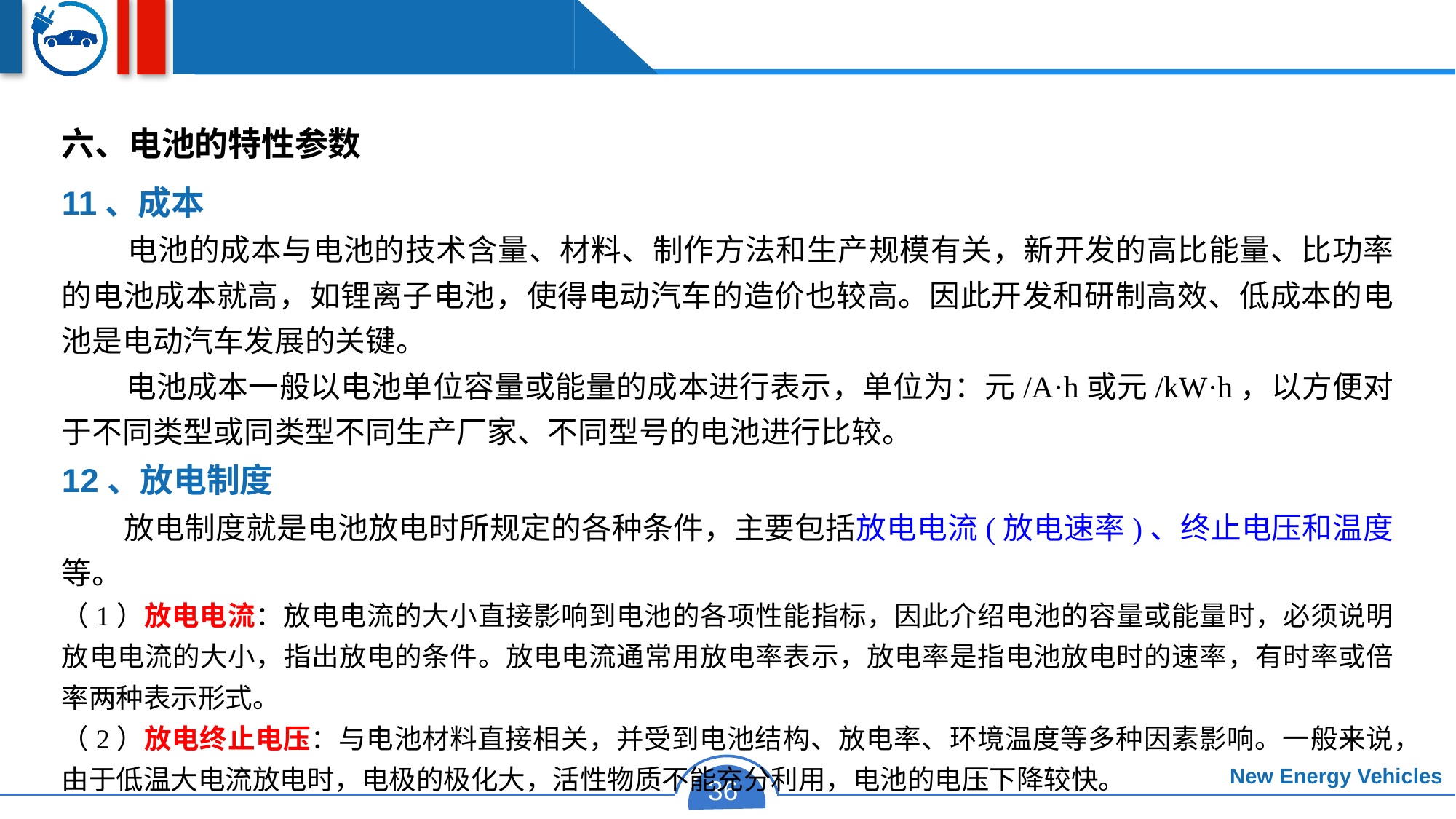

六、电池的特性参数
11、成本
        电池的成本与电池的技术含量、材料、制作方法和生产规模有关，新开发的高比能量、比功率的电池成本就高，如锂离子电池，使得电动汽车的造价也较高。因此开发和研制高效、低成本的电池是电动汽车发展的关键。
        电池成本一般以电池单位容量或能量的成本进行表示，单位为：元/A·h或元/kW·h，以方便对于不同类型或同类型不同生产厂家、不同型号的电池进行比较。
12、放电制度
        放电制度就是电池放电时所规定的各种条件，主要包括放电电流(放电速率)、终止电压和温度等。
（1）放电电流：放电电流的大小直接影响到电池的各项性能指标，因此介绍电池的容量或能量时，必须说明放电电流的大小，指出放电的条件。放电电流通常用放电率表示，放电率是指电池放电时的速率，有时率或倍率两种表示形式。
（2）放电终止电压：与电池材料直接相关，并受到电池结构、放电率、环境温度等多种因素影响。一般来说，由于低温大电流放电时，电极的极化大，活性物质不能充分利用，电池的电压下降较快。